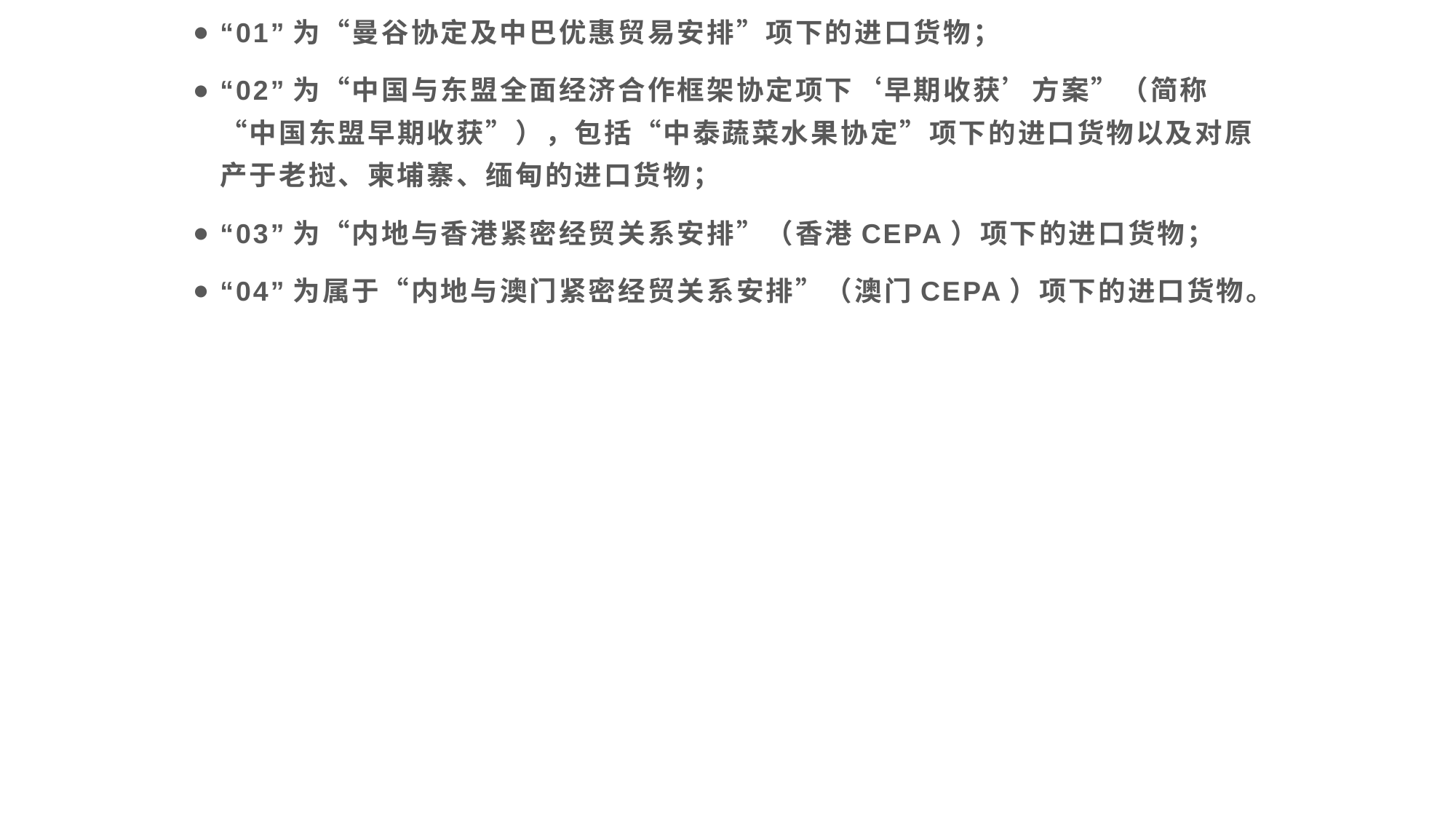

“01”为“曼谷协定及中巴优惠贸易安排”项下的进口货物；
“02”为“中国与东盟全面经济合作框架协定项下‘早期收获’方案”（简称“中国东盟早期收获”），包括“中泰蔬菜水果协定”项下的进口货物以及对原产于老挝、柬埔寨、缅甸的进口货物；
“03”为“内地与香港紧密经贸关系安排”（香港CEPA）项下的进口货物；
“04”为属于“内地与澳门紧密经贸关系安排”（澳门CEPA）项下的进口货物。